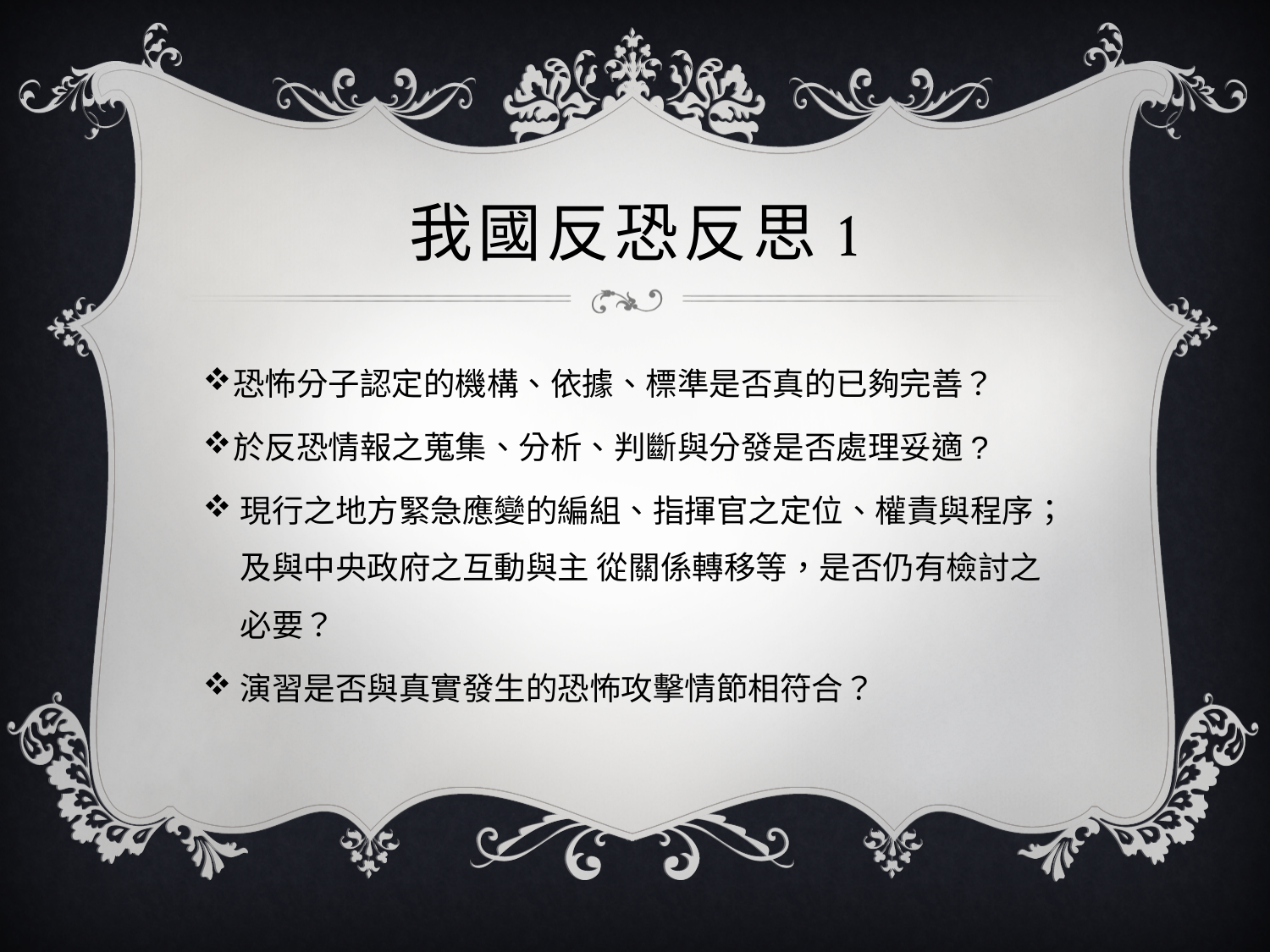

我國反恐反思1
恐怖分子認定的機構、依據、標準是否真的已夠完善？
於反恐情報之蒐集、分析、判斷與分發是否處理妥適?
現行之地方緊急應變的編組、指揮官之定位、權責與程序；及與中央政府之互動與主 從關係轉移等，是否仍有檢討之必要？
演習是否與真實發生的恐怖攻擊情節相符合？